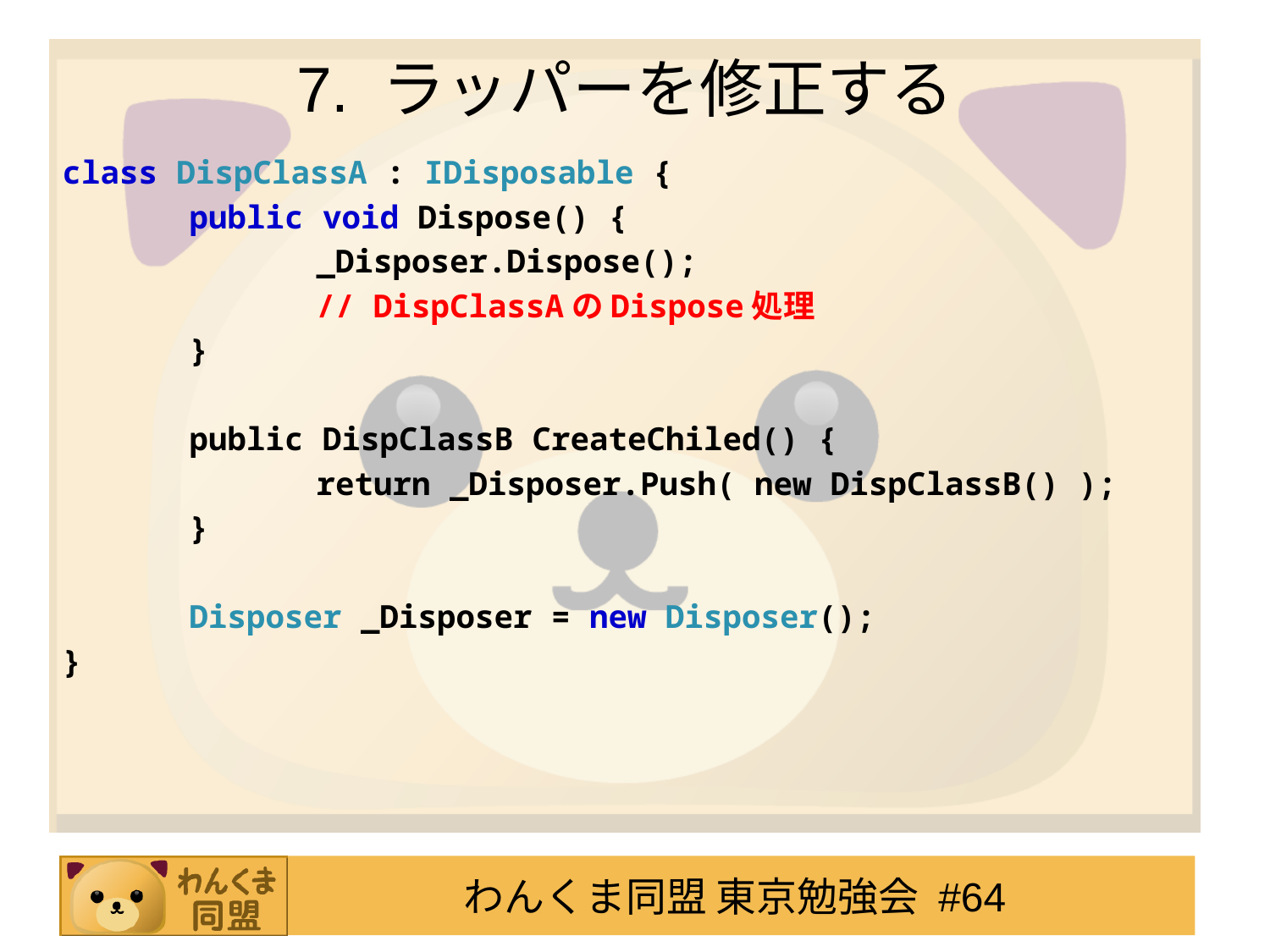

# 7. ラッパーを修正する
class DispClassA : IDisposable {
	public void Dispose() {
		_Disposer.Dispose();
		// DispClassAのDispose処理
	}

	public DispClassB CreateChiled() {
		return _Disposer.Push( new DispClassB() );
	}

	Disposer _Disposer = new Disposer();
}